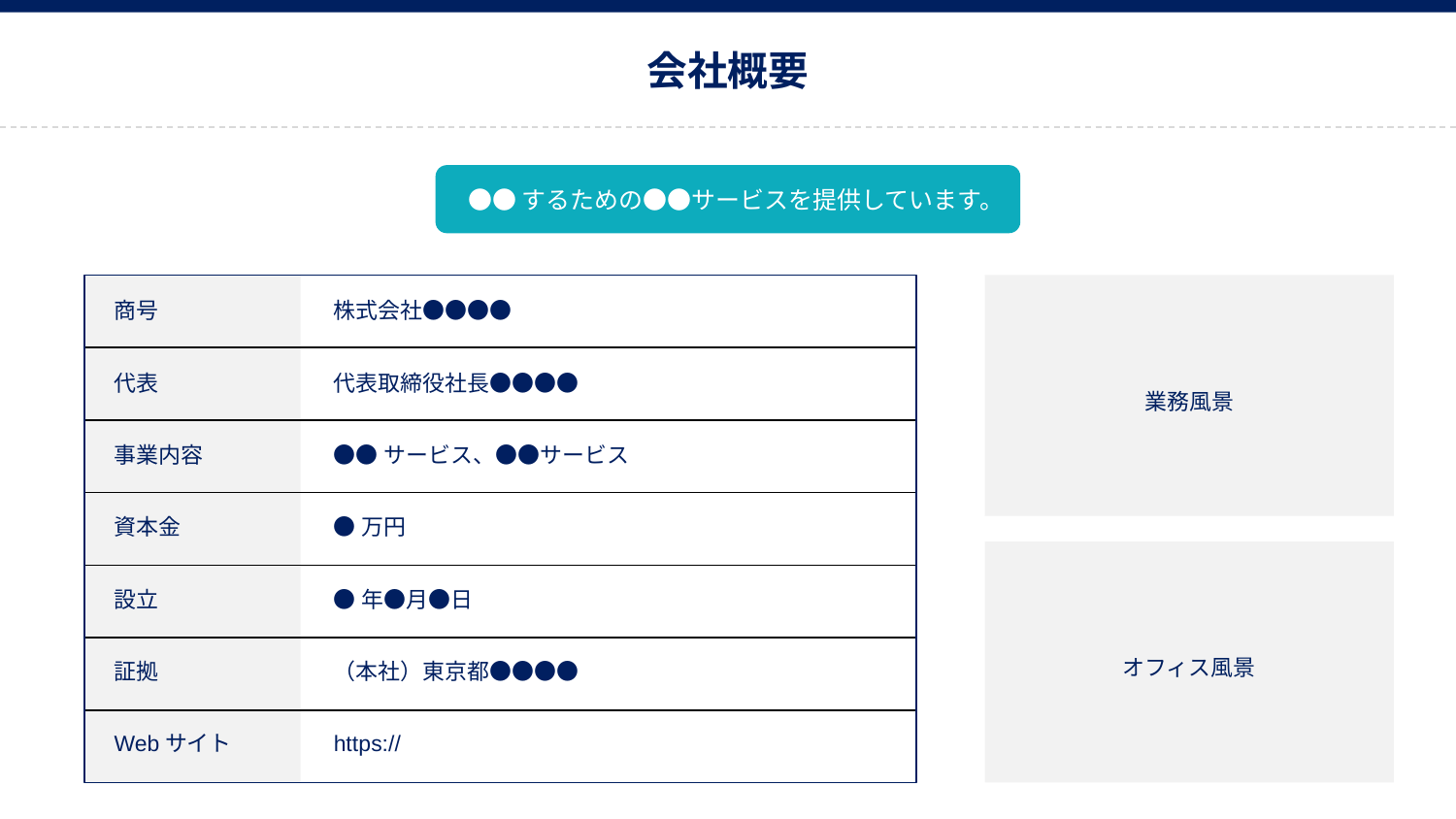

会社概要

●●するための●●サービスを提供しています。

商号
代表
事業内容
資本金
設立
証拠
Webサイト
株式会社●●●●
代表取締役社長●●●●
●●サービス、●●サービス
●万円
●年●月●日
（本社）東京都●●●●
https://
業務風景

オフィス風景